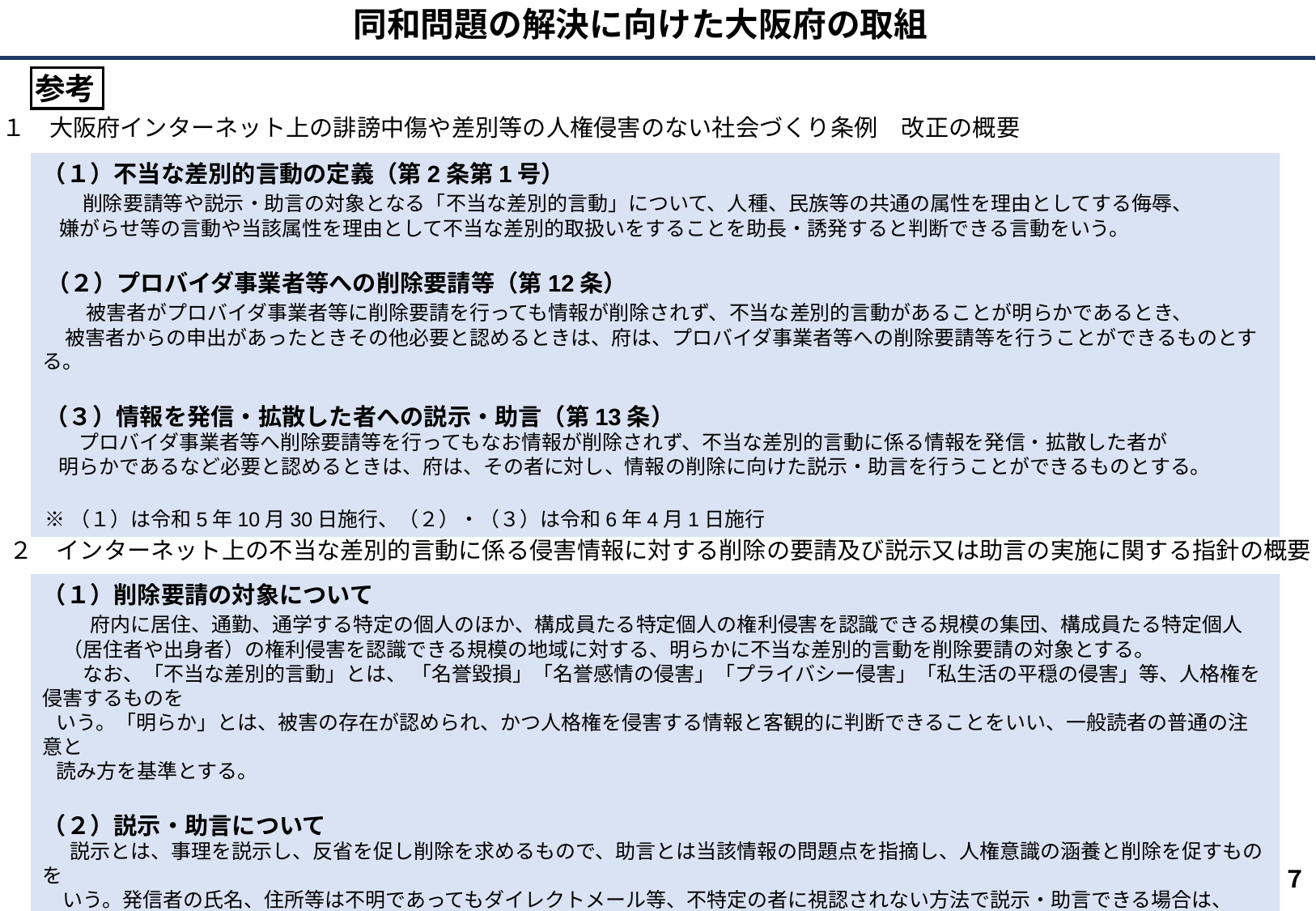

同和問題の解決に向けた大阪府の取組

参考

１　大阪府インターネット上の誹謗中傷や差別等の人権侵害のない社会づくり条例　改正の概要
（１）不当な差別的言動の定義（第2条第1号）
  　削除要請等や説示・助言の対象となる「不当な差別的言動」について、人種、民族等の共通の属性を理由としてする侮辱、
  嫌がらせ等の言動や当該属性を理由として不当な差別的取扱いをすることを助長・誘発すると判断できる言動をいう。

（２）プロバイダ事業者等への削除要請等（第12条）
  　被害者がプロバイダ事業者等に削除要請を行っても情報が削除されず、不当な差別的言動があることが明らかであるとき、
　被害者からの申出があったときその他必要と認めるときは、府は、プロバイダ事業者等への削除要請等を行うことができるものとする。

（３）情報を発信・拡散した者への説示・助言（第13条）
  　プロバイダ事業者等へ削除要請等を行ってもなお情報が削除されず、不当な差別的言動に係る情報を発信・拡散した者が
  明らかであるなど必要と認めるときは、府は、その者に対し、情報の削除に向けた説示・助言を行うことができるものとする。

※（１）は令和5年10月30日施行、（２）・（３）は令和6年4月1日施行
２　インターネット上の不当な差別的言動に係る侵害情報に対する削除の要請及び説示又は助言の実施に関する指針の概要
（１）削除要請の対象について
　　府内に居住、通勤、通学する特定の個人のほか、構成員たる特定個人の権利侵害を認識できる規模の集団、構成員たる特定個人
　（居住者や出身者）の権利侵害を認識できる規模の地域に対する、明らかに不当な差別的言動を削除要請の対象とする。
　　なお、「不当な差別的言動」とは、 「名誉毀損」「名誉感情の侵害」「プライバシー侵害」「私生活の平穏の侵害」等、人格権を侵害するものを
  いう。「明らか」とは、被害の存在が認められ、かつ人格権を侵害する情報と客観的に判断できることをいい、一般読者の普通の注意と
  読み方を基準とする。

（２）説示・助言について
     説示とは、事理を説示し、反省を促し削除を求めるもので、助言とは当該情報の問題点を指摘し、人権意識の涵養と削除を促すものを
　いう。発信者の氏名、住所等は不明であってもダイレクトメール等、不特定の者に視認されない方法で説示・助言できる場合は、「発信者が
　明らか」とみなす。
７